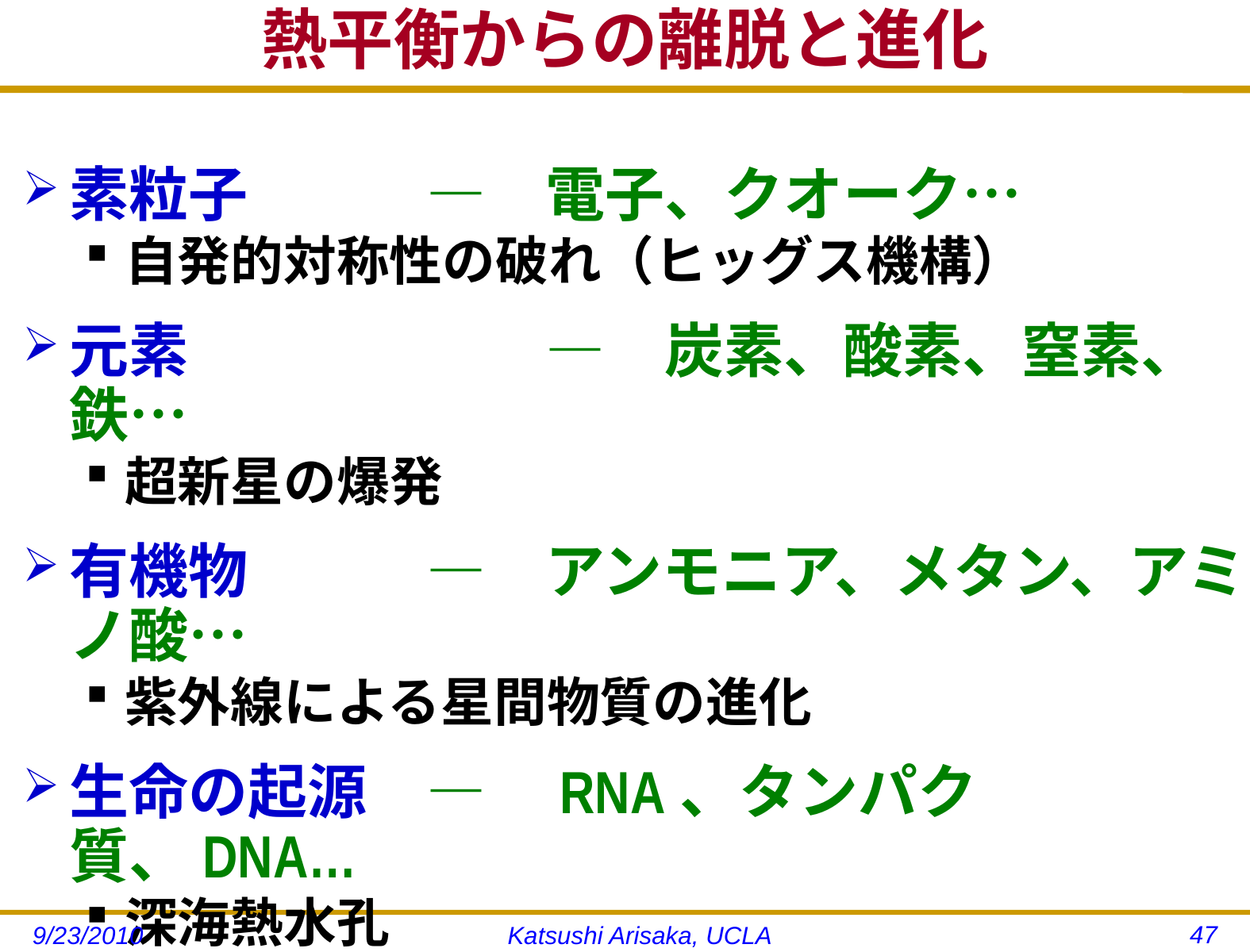

# 熱平衡からの離脱と進化
素粒子 　	—　電子、クオーク…
自発的対称性の破れ（ヒッグス機構）
元素　　		—　炭素、酸素、窒素、鉄…
超新星の爆発
有機物 　	—　アンモニア、メタン、アミノ酸…
紫外線による星間物質の進化
生命の起源 	—　RNA、タンパク質、DNA…
深海熱水孔
47
9/23/2010
Katsushi Arisaka, UCLA